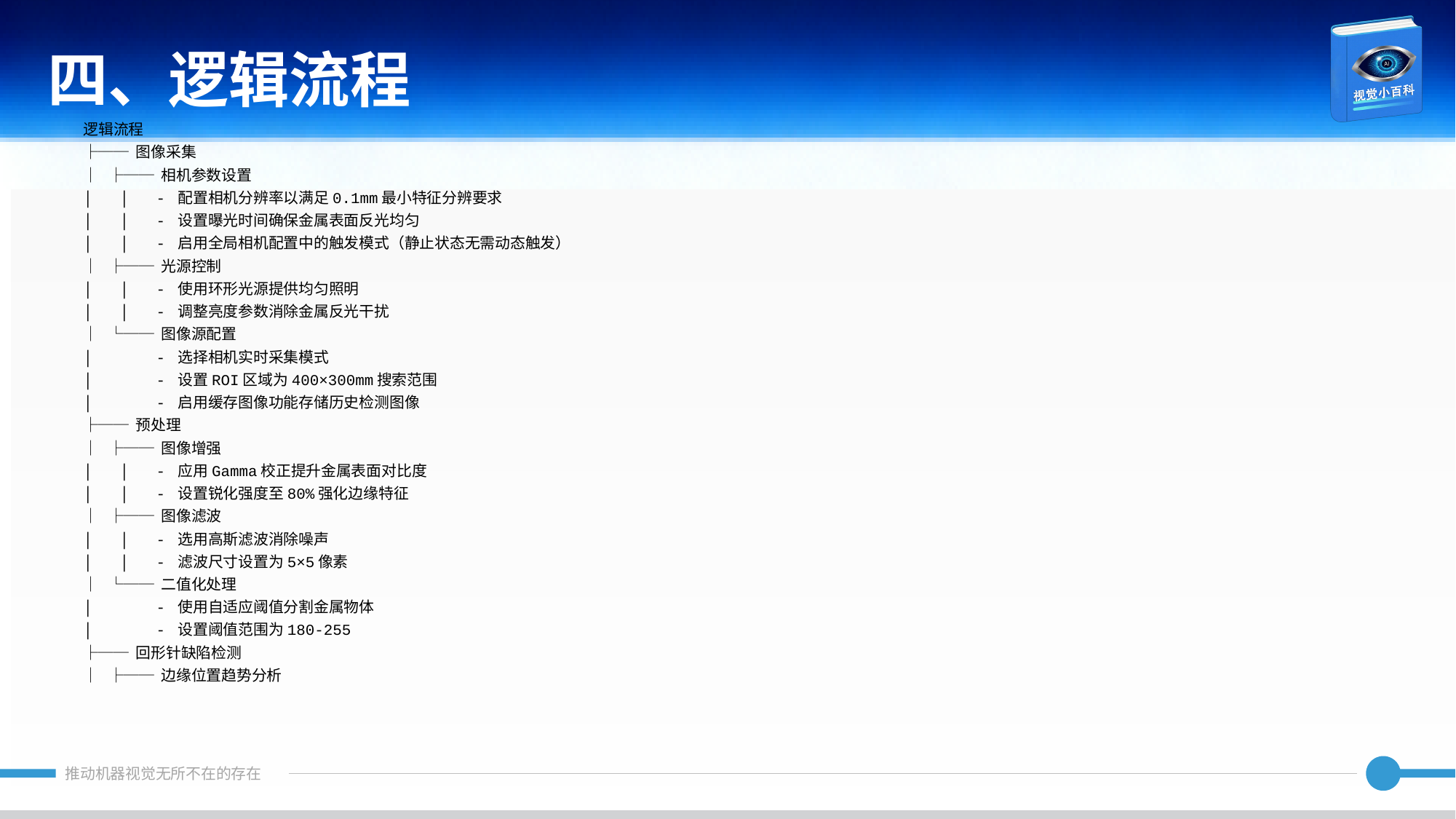

四、逻辑流程

逻辑流程
├── 图像采集
│   ├── 相机参数设置
│   │   - 配置相机分辨率以满足0.1mm最小特征分辨要求
│   │   - 设置曝光时间确保金属表面反光均匀
│   │   - 启用全局相机配置中的触发模式（静止状态无需动态触发）
│   ├── 光源控制
│   │   - 使用环形光源提供均匀照明
│   │   - 调整亮度参数消除金属反光干扰
│   └── 图像源配置
│       - 选择相机实时采集模式
│       - 设置ROI区域为400×300mm搜索范围
│       - 启用缓存图像功能存储历史检测图像
├── 预处理
│   ├── 图像增强
│   │   - 应用Gamma校正提升金属表面对比度
│   │   - 设置锐化强度至80%强化边缘特征
│   ├── 图像滤波
│   │   - 选用高斯滤波消除噪声
│   │   - 滤波尺寸设置为5×5像素
│   └── 二值化处理
│       - 使用自适应阈值分割金属物体
│       - 设置阈值范围为180-255
├── 回形针缺陷检测
│   ├── 边缘位置趋势分析
9